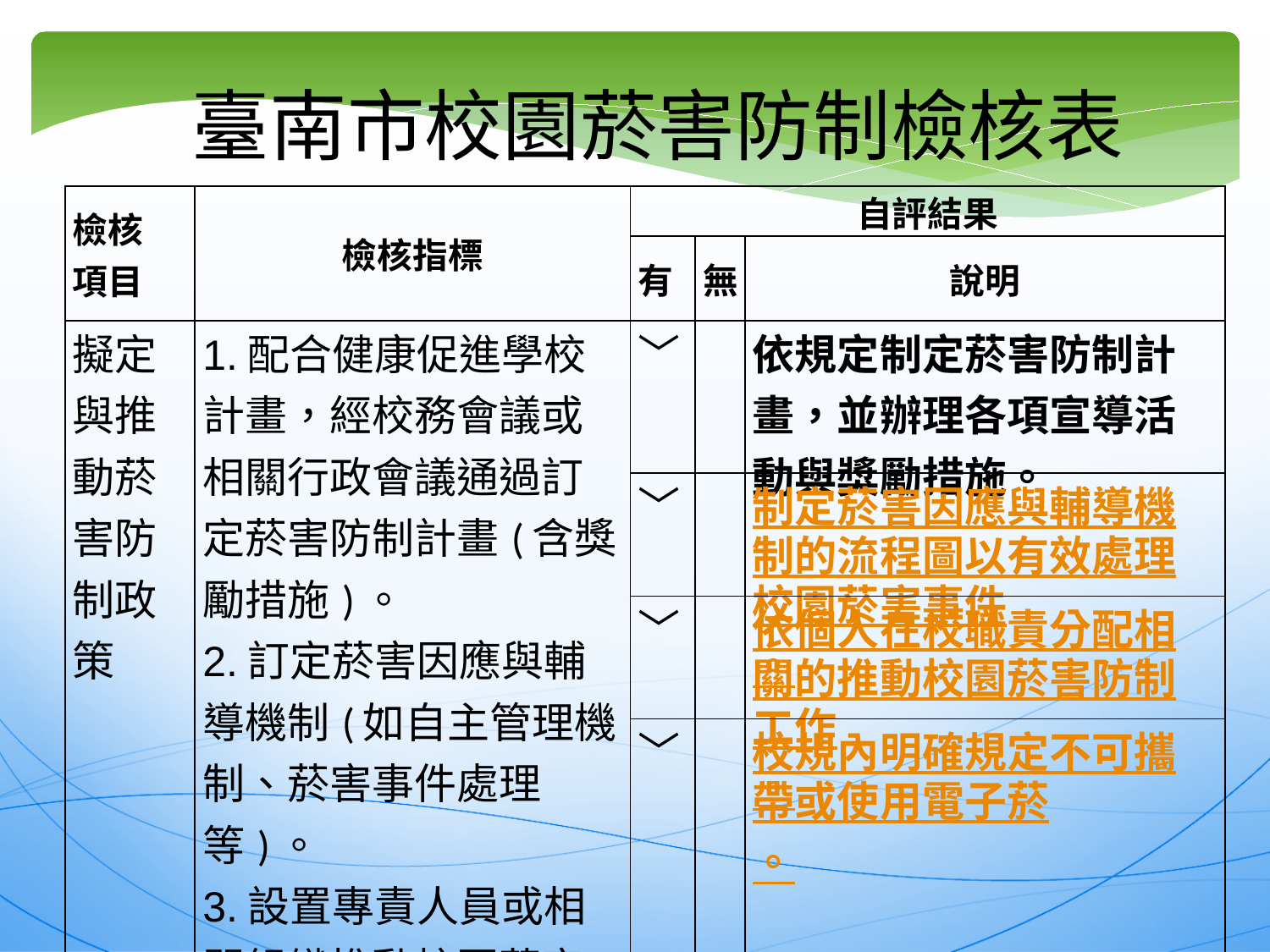

臺南市校園菸害防制檢核表
| 檢核 項目 | 檢核指標 | 自評結果 |  |  |
| --- | --- | --- | --- | --- |
|  |  | 有 | 無 | 說明 |
| 擬定與推動菸害防制政策 | 1.配合健康促進學校計畫，經校務會議或相關行政會議通過訂定菸害防制計畫(含獎勵措施)。 2.訂定菸害因應與輔導機制(如自主管理機制、菸害事件處理等)。 3.設置專責人員或相關組織推動校園菸害防制工作。 4.將新興菸品納入校內規範管理。 | ﹀ |  | 依規定制定菸害防制計畫，並辦理各項宣導活動與獎勵措施。 |
|  |  | ﹀ |  | 制定菸害因應與輔導機制的流程圖以有效處理校園菸害事件。 |
|  |  | ﹀ |  | 依個人在校職責分配相關的推動校園菸害防制工作。 |
|  |  | ﹀ |  | 校規內明確規定不可攜帶或使用電子菸。 |